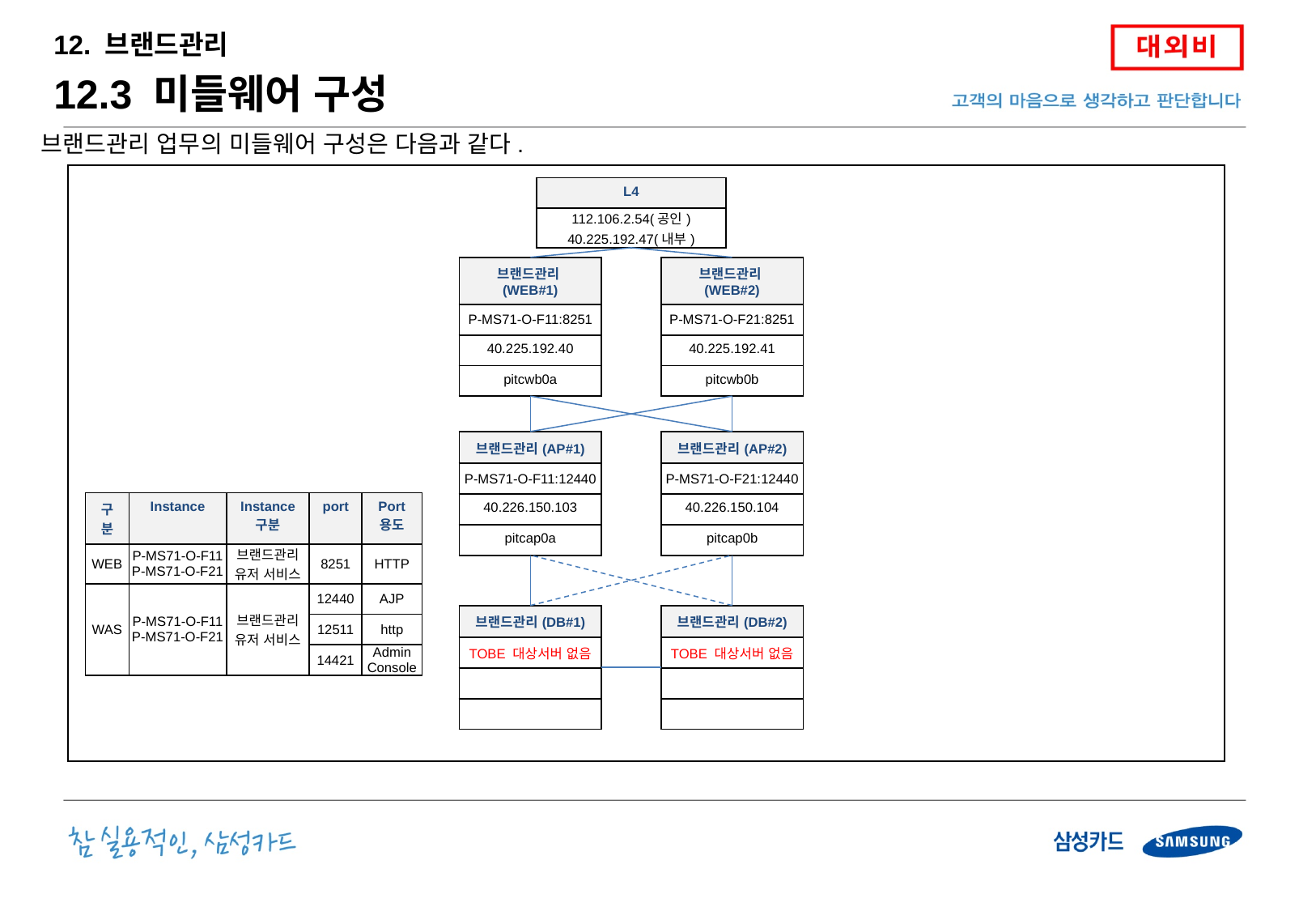

12. 브랜드관리
12.3 미들웨어 구성
브랜드관리 업무의 미들웨어 구성은 다음과 같다.

| L4 |
| --- |
| 112.106.2.54(공인) 40.225.192.47(내부) |
| 브랜드관리(WEB#1) |
| --- |
| P-MS71-O-F11:8251 |
| 40.225.192.40 |
| pitcwb0a |
| 브랜드관리(WEB#2) |
| --- |
| P-MS71-O-F21:8251 |
| 40.225.192.41 |
| pitcwb0b |
| 브랜드관리(AP#1) |
| --- |
| P-MS71-O-F11:12440 |
| 40.226.150.103 |
| pitcap0a |
| 브랜드관리(AP#2) |
| --- |
| P-MS71-O-F21:12440 |
| 40.226.150.104 |
| pitcap0b |
| 구분 | Instance | Instance 구분 | port | Port 용도 |
| --- | --- | --- | --- | --- |
| WEB | P-MS71-O-F11 P-MS71-O-F21 | 브랜드관리 유저 서비스 | 8251 | HTTP |
| WAS | P-MS71-O-F11 P-MS71-O-F21 | 브랜드관리 유저 서비스 | 12440 | AJP |
|  |  |  | 12511 | http |
|  |  |  | 14421 | Admin Console |
| 브랜드관리(DB#1) |
| --- |
| TOBE 대상서버 없음 |
|  |
|  |
| 브랜드관리(DB#2) |
| --- |
| TOBE 대상서버 없음 |
|  |
|  |